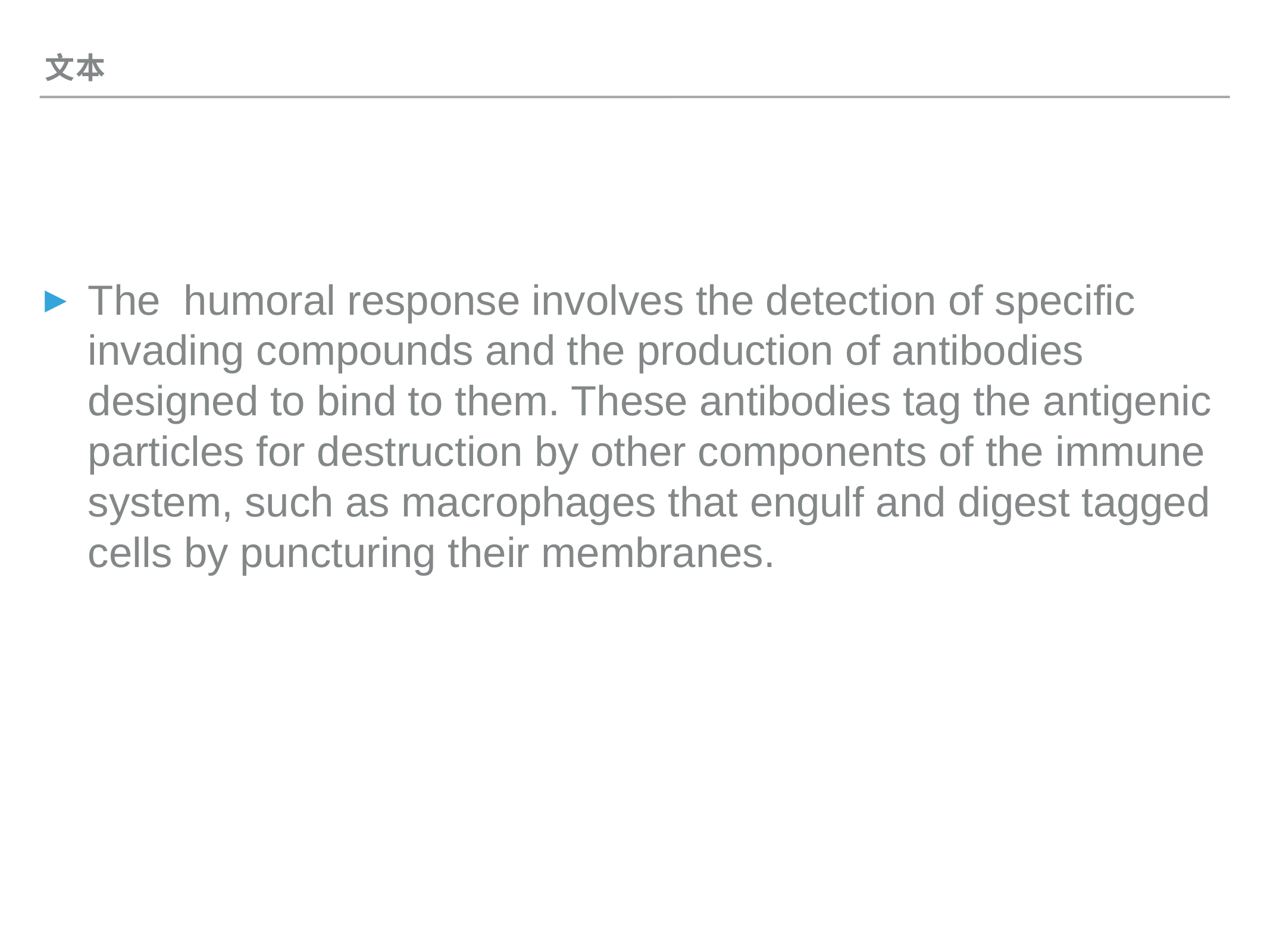

文本
The  humoral response involves the detection of specific invading compounds and the production of antibodies designed to bind to them. These antibodies tag the antigenic  particles for destruction by other components of the immune system, such as macrophages that engulf and digest tagged cells by puncturing their membranes.